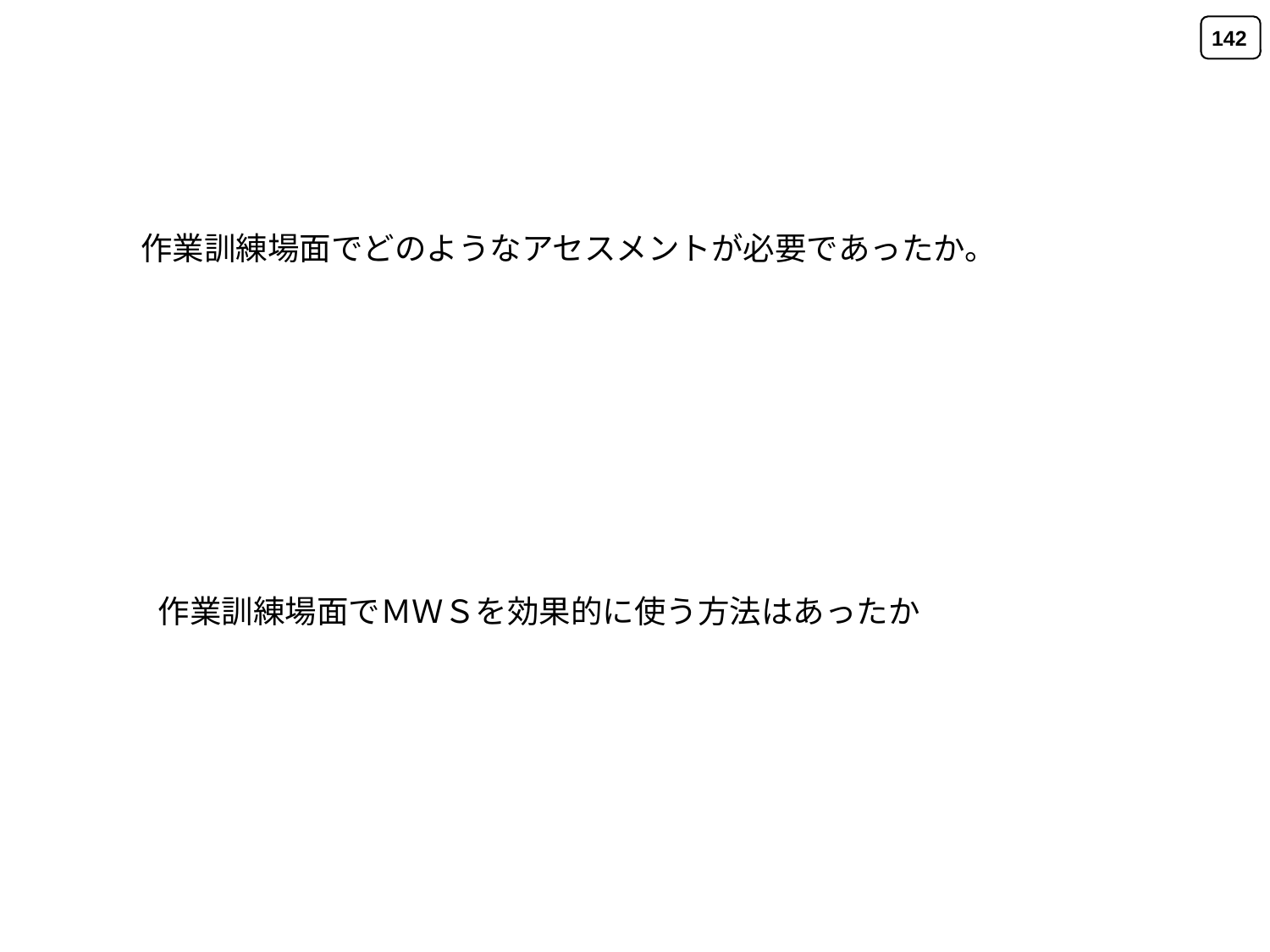

142

作業訓練場面でどのようなアセスメントが必要であったか。
作業訓練場面でＭＷＳを効果的に使う方法はあったか